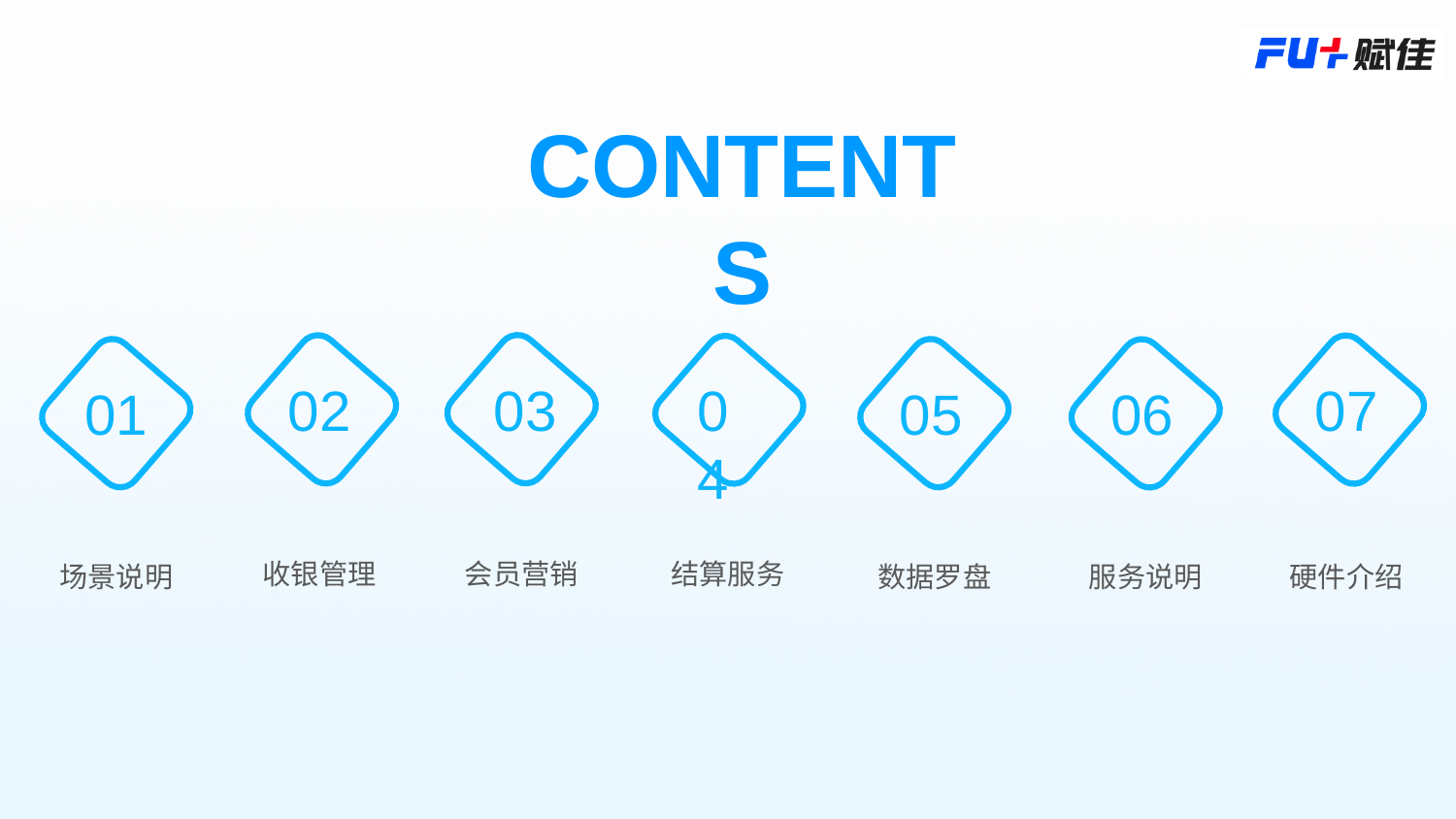

CONTENTS

03
02
04
07
05
01
06
收银管理
会员营销
结算服务
场景说明
数据罗盘
服务说明
硬件介绍